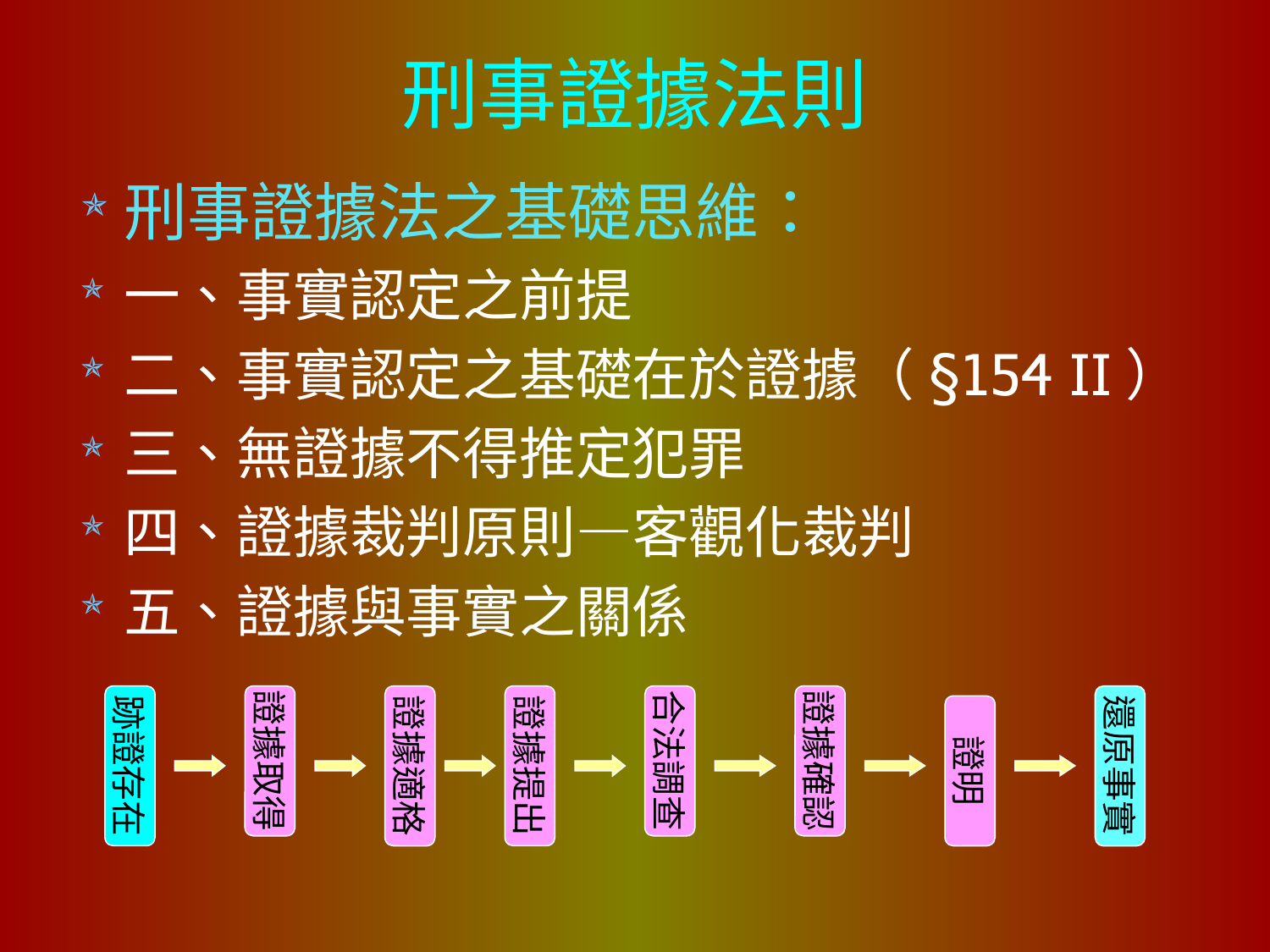

# 刑事證據法則
刑事證據法之基礎思維：
一、事實認定之前提
二、事實認定之基礎在於證據（§154 II）
三、無證據不得推定犯罪
四、證據裁判原則—客觀化裁判
五、證據與事實之關係
跡證存在
證據取得
證據提出
證據確認
還原事實
證明
合法調查
證據適格